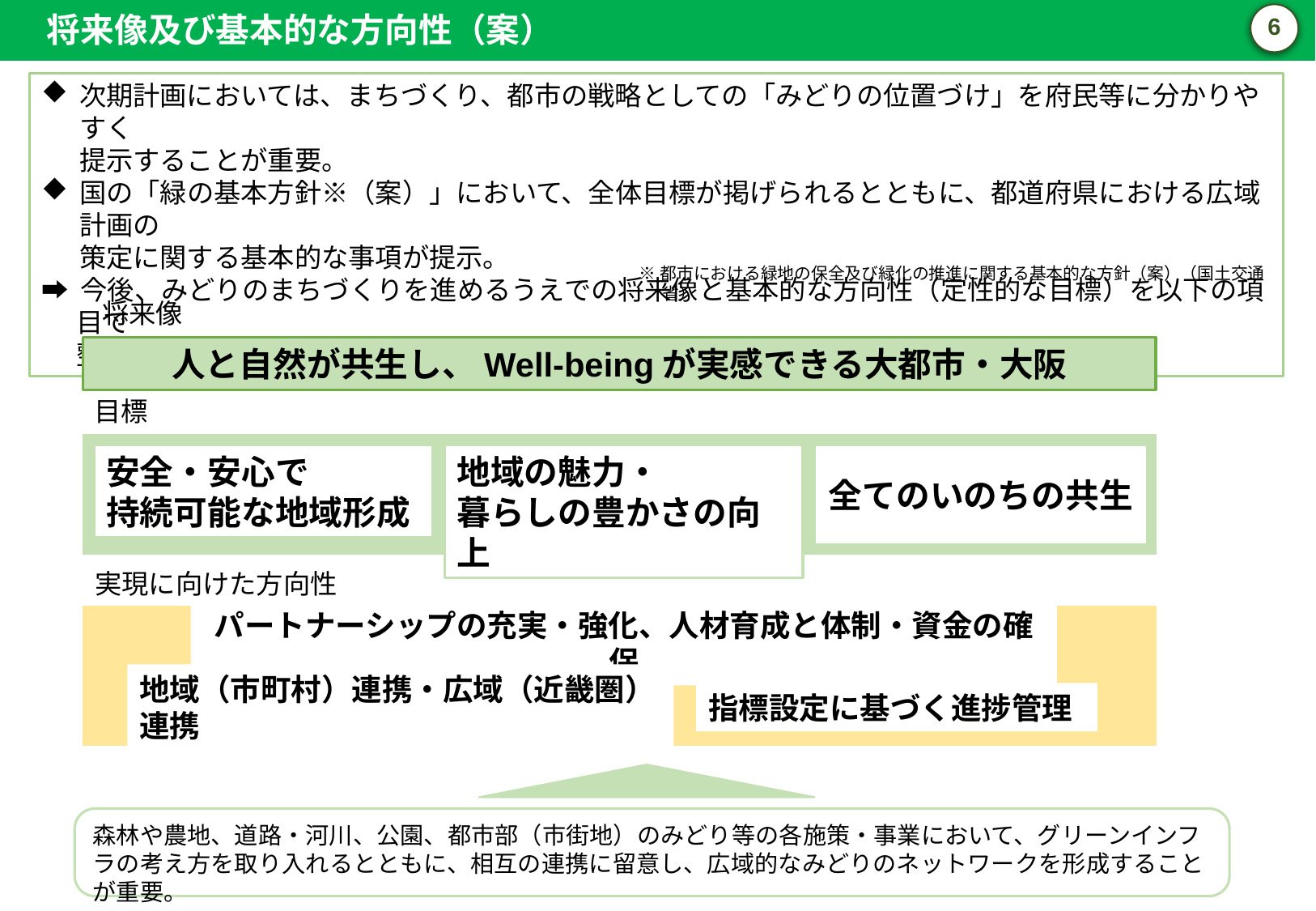

将来像及び基本的な方向性（案）
6
次期計画においては、まちづくり、都市の戦略としての「みどりの位置づけ」を府民等に分かりやすく
提示することが重要。
国の「緑の基本方針※（案）」において、全体目標が掲げられるとともに、都道府県における広域計画の
策定に関する基本的な事項が提示。
➡ 今後、みどりのまちづくりを進めるうえでの将来像と基本的な方向性（定性的な目標）を以下の項目で
整理した。
※都市における緑地の保全及び緑化の推進に関する基本的な方針（案）（国土交通省）
将来像
人と自然が共生し、Well-beingが実感できる大都市・大阪
目標

安全・安心で
持続可能な地域形成
地域の魅力・
暮らしの豊かさの向上
全てのいのちの共生
実現に向けた方向性

パートナーシップの充実・強化、人材育成と体制・資金の確保
地域（市町村）連携・広域（近畿圏）連携
指標設定に基づく進捗管理

森林や農地、道路・河川、公園、都市部（市街地）のみどり等の各施策・事業において、グリーンインフラの考え方を取り入れるとともに、相互の連携に留意し、広域的なみどりのネットワークを形成することが重要。